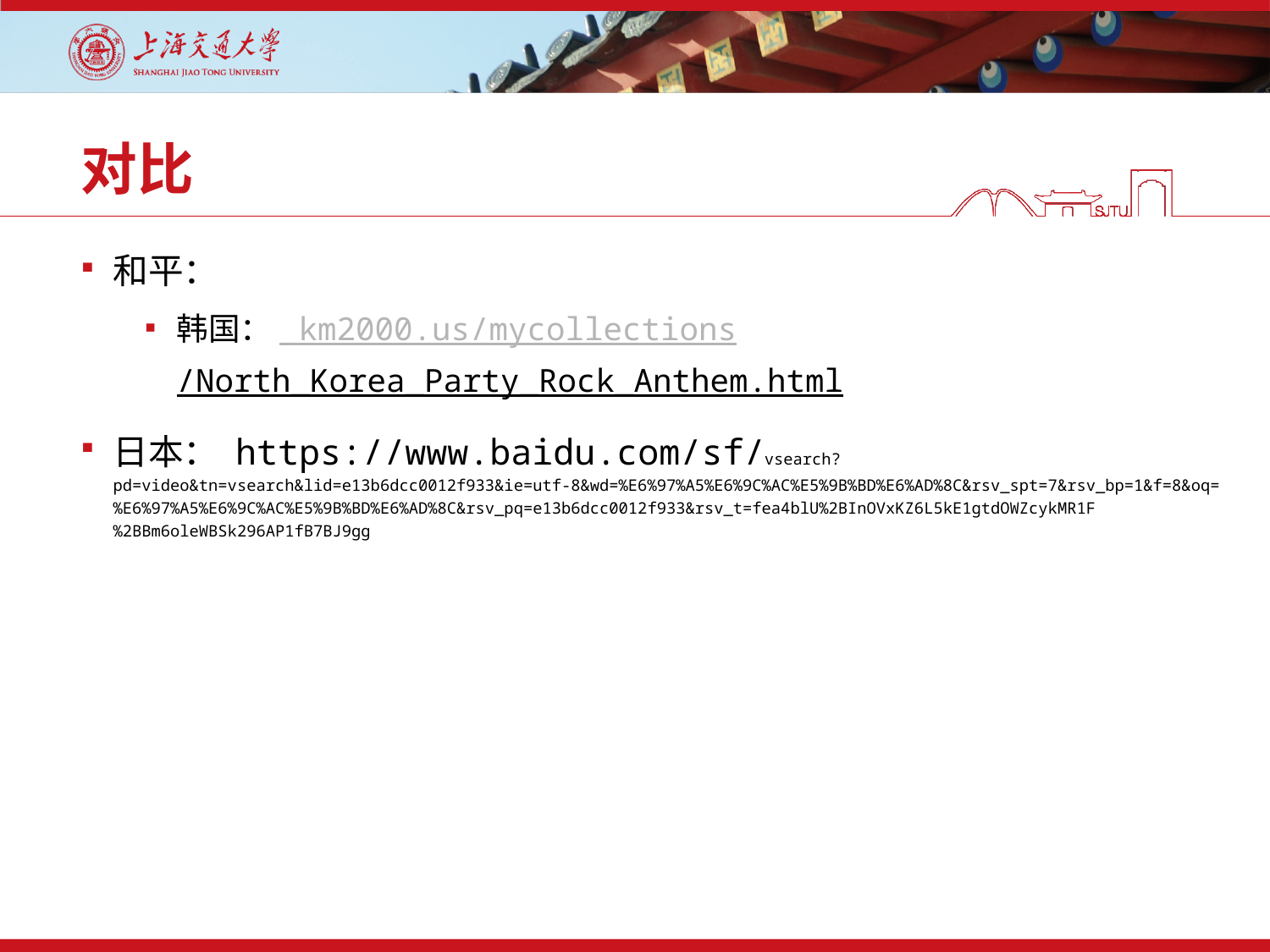

# 对比
和平：
韩国： km2000.us/mycollections/North_Korea_Party_Rock_Anthem.html
日本： https://www.baidu.com/sf/vsearch?pd=video&tn=vsearch&lid=e13b6dcc0012f933&ie=utf-8&wd=%E6%97%A5%E6%9C%AC%E5%9B%BD%E6%AD%8C&rsv_spt=7&rsv_bp=1&f=8&oq=%E6%97%A5%E6%9C%AC%E5%9B%BD%E6%AD%8C&rsv_pq=e13b6dcc0012f933&rsv_t=fea4blU%2BInOVxKZ6L5kE1gtdOWZcykMR1F%2BBm6oleWBSk296AP1fB7BJ9gg